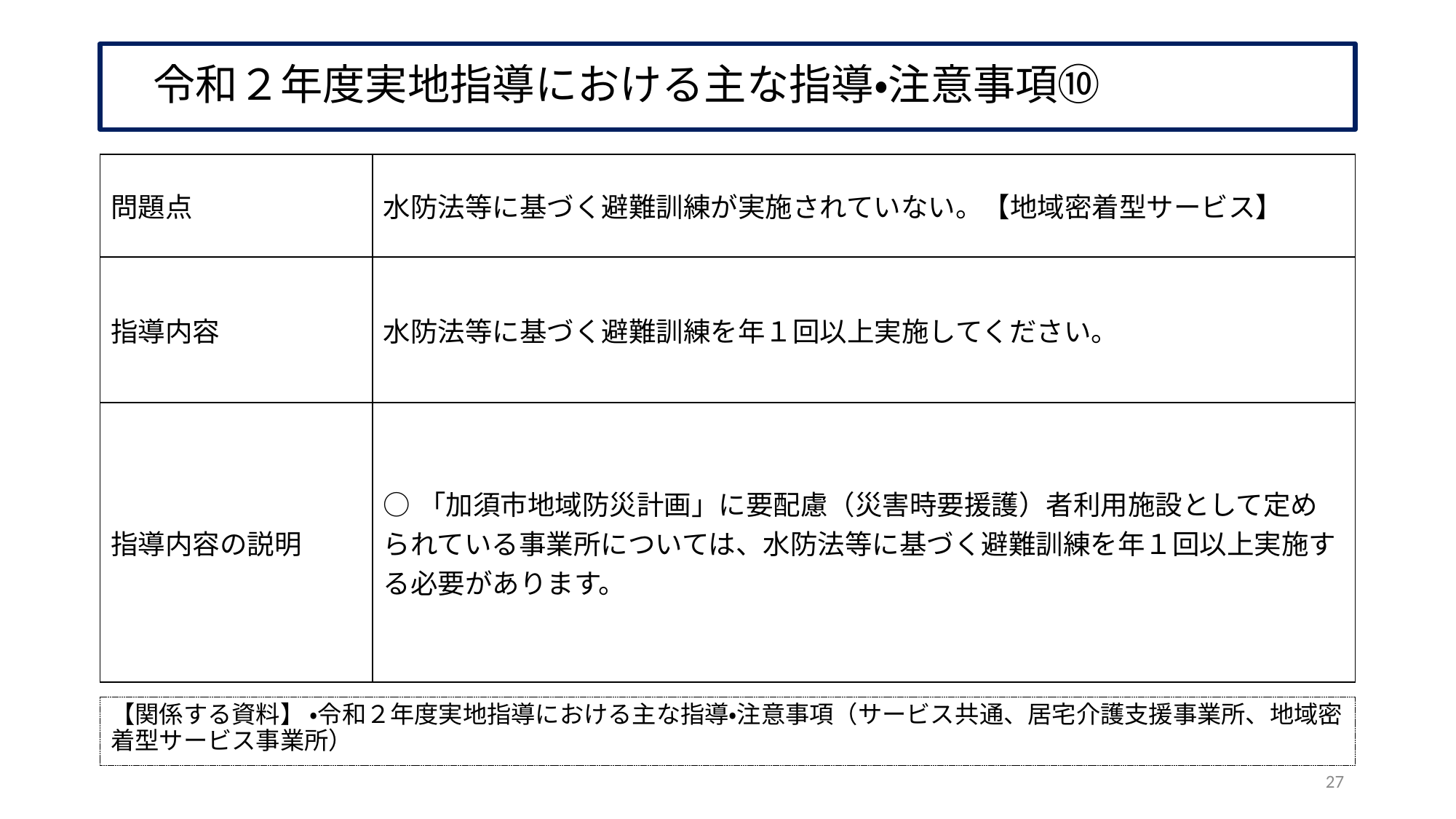

# 令和２年度実地指導における主な指導・注意事項⑩
| 問題点 | 水防法等に基づく避難訓練が実施されていない。【地域密着型サービス】 |
| --- | --- |
| 指導内容 | 水防法等に基づく避難訓練を年１回以上実施してください。 |
| 指導内容の説明 | ○「加須市地域防災計画」に要配慮（災害時要援護）者利用施設として定められている事業所については、水防法等に基づく避難訓練を年１回以上実施する必要があります。 |
【関係する資料】 ・令和２年度実地指導における主な指導・注意事項（サービス共通、居宅介護支援事業所、地域密着型サービス事業所）
27